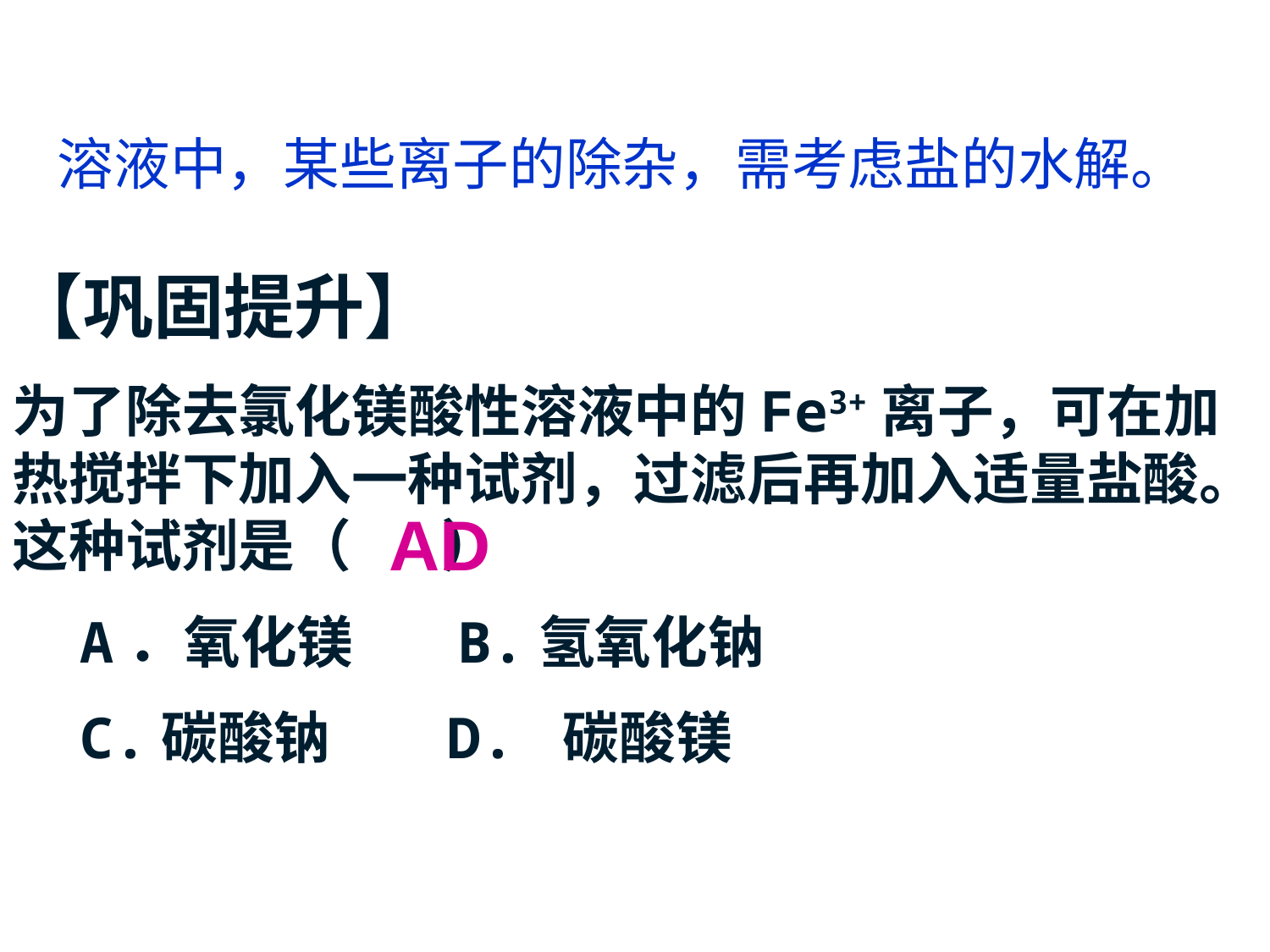

溶液中，某些离子的除杂，需考虑盐的水解。
【巩固提升】
为了除去氯化镁酸性溶液中的Fe3+离子，可在加热搅拌下加入一种试剂，过滤后再加入适量盐酸。这种试剂是（       ）
  A．氧化镁       B.氢氧化钠
  C.碳酸钠        D. 碳酸镁
AD